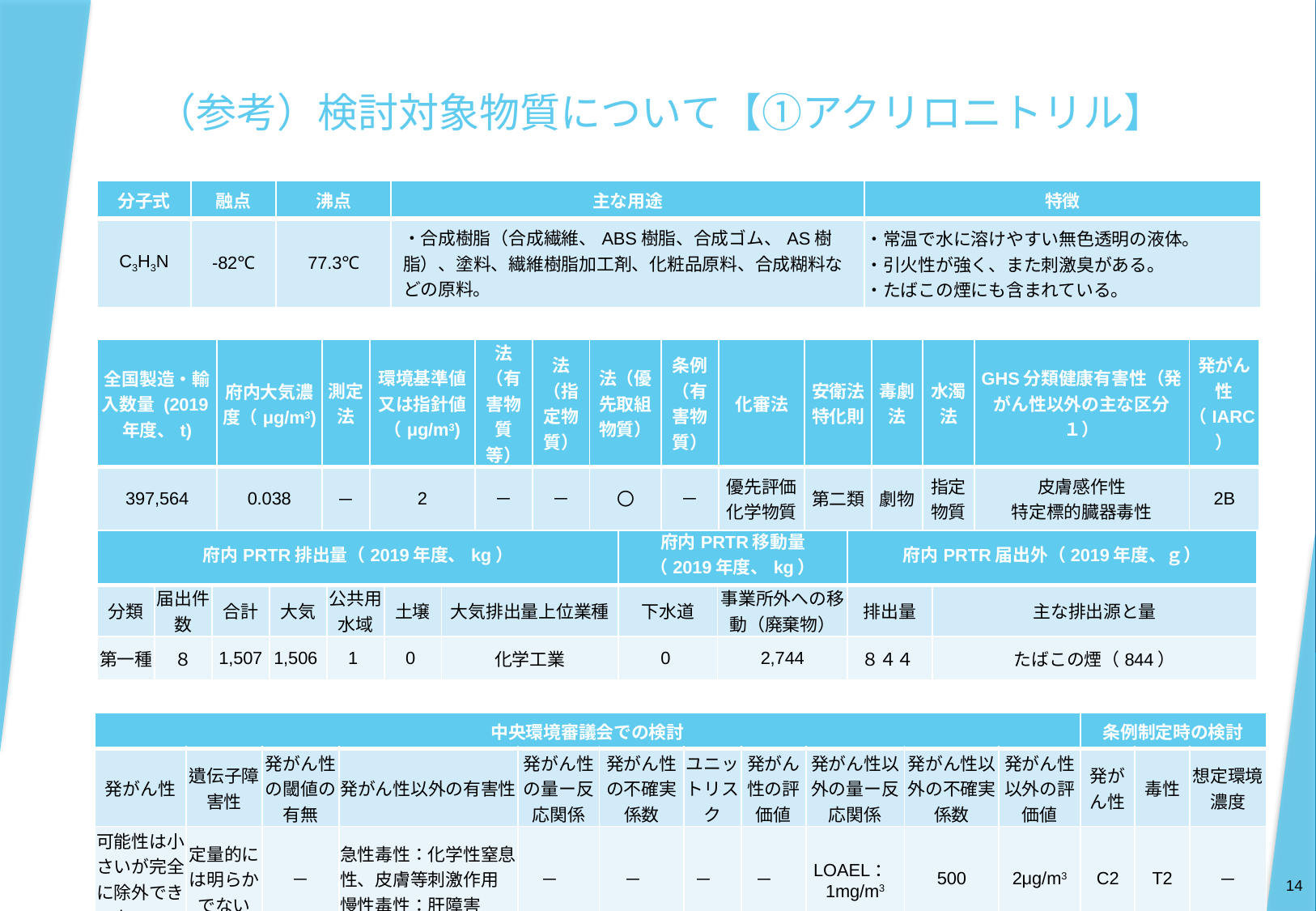

# （参考）検討対象物質について【①アクリロニトリル】
| 分子式 | 融点 | 沸点 | 主な用途 | 特徴 |
| --- | --- | --- | --- | --- |
| C3H3N | -82℃ | 77.3℃ | ・合成樹脂（合成繊維、ABS樹脂、合成ゴム、AS樹脂）、塗料、繊維樹脂加工剤、化粧品原料、合成糊料などの原料。 | ・常温で水に溶けやすい無色透明の液体。 ・引火性が強く、また刺激臭がある。 ・たばこの煙にも含まれている。 |
| 全国製造・輸入数量 (2019年度、t) | 府内大気濃度（μg/m3) | 測定法 | 環境基準値又は指針値（μg/m3) | 法（有害物質等） | 法（指定物質） | 法（優先取組物質） | 条例（有害物質） | 化審法 | 安衛法 特化則 | 毒劇法 | 水濁法 | GHS分類健康有害性（発がん性以外の主な区分１） | 発がん性 （IARC） |
| --- | --- | --- | --- | --- | --- | --- | --- | --- | --- | --- | --- | --- | --- |
| 397,564 | 0.038 | － | 2 | － | － | 〇 | － | 優先評価化学物質 | 第二類 | 劇物 | 指定物質 | 皮膚感作性 特定標的臓器毒性 | 2B |
| 府内PRTR排出量（2019年度、kg） |  |  |  |  |  |  | 府内PRTR移動量（2019年度、kg） |  | 府内PRTR届出外（2019年度、ｇ） |  |
| --- | --- | --- | --- | --- | --- | --- | --- | --- | --- | --- |
| 分類 | 届出件数 | 合計 | 大気 | 公共用水域 | 土壌 | 大気排出量上位業種 | 下水道 | 事業所外への移動（廃棄物） | 排出量 | 主な排出源と量 |
| 第一種 | ８ | 1,507 | 1,506 | 1 | 0 | 化学工業 | 0 | 2,744 | ８４４ | たばこの煙（844） |

| 中央環境審議会での検討 |  |  |  |  |  |  |  |  |  |  | 条例制定時の検討 |  |  |
| --- | --- | --- | --- | --- | --- | --- | --- | --- | --- | --- | --- | --- | --- |
| 発がん性 | 遺伝子障害性 | 発がん性の閾値の有無 | 発がん性以外の有害性 | 発がん性の量ー反応関係 | 発がん性の不確実係数 | ユニットリスク | 発がん性の評価値 | 発がん性以外の量ー反応関係 | 発がん性以外の不確実係数 | 発がん性以外の評価値 | 発がん性 | 毒性 | 想定環境濃度 |
| 可能性は小さいが完全に除外できない。 | 定量的には明らかでない | － | 急性毒性：化学性窒息性、皮膚等刺激作用 慢性毒性：肝障害 | － | － | － | － | LOAEL：1mg/m3 | 500 | 2μg/m3 | C2 | T2 | － |
14